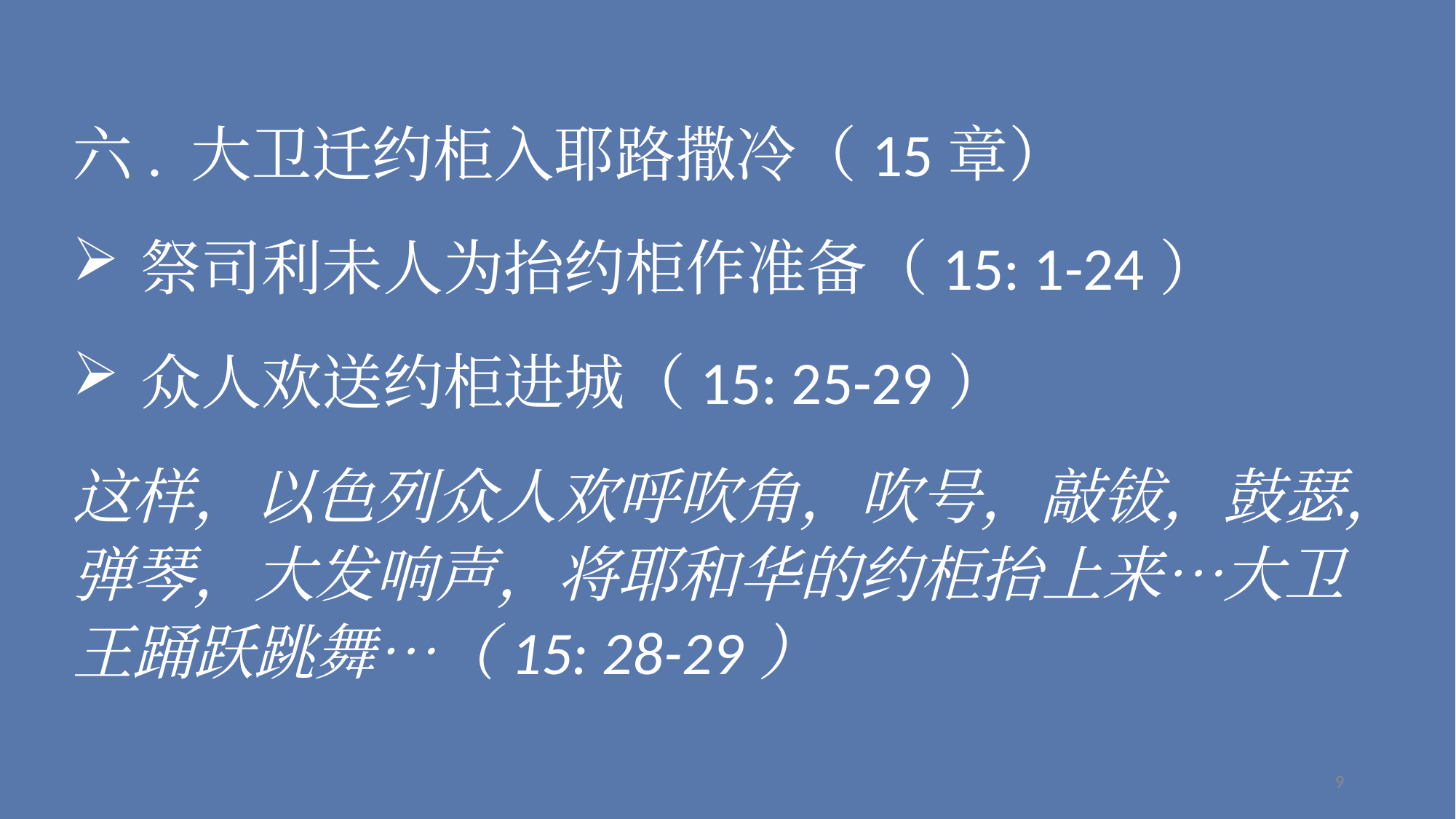

六. 大卫迁约柜入耶路撒冷（15章）
祭司利未人为抬约柜作准备（15: 1-24）
众人欢送约柜进城（15: 25-29）
这样，以色列众人欢呼吹角，吹号，敲钹，鼓瑟，弹琴，大发响声，将耶和华的约柜抬上来…大卫王踊跃跳舞…（15: 28-29）
9